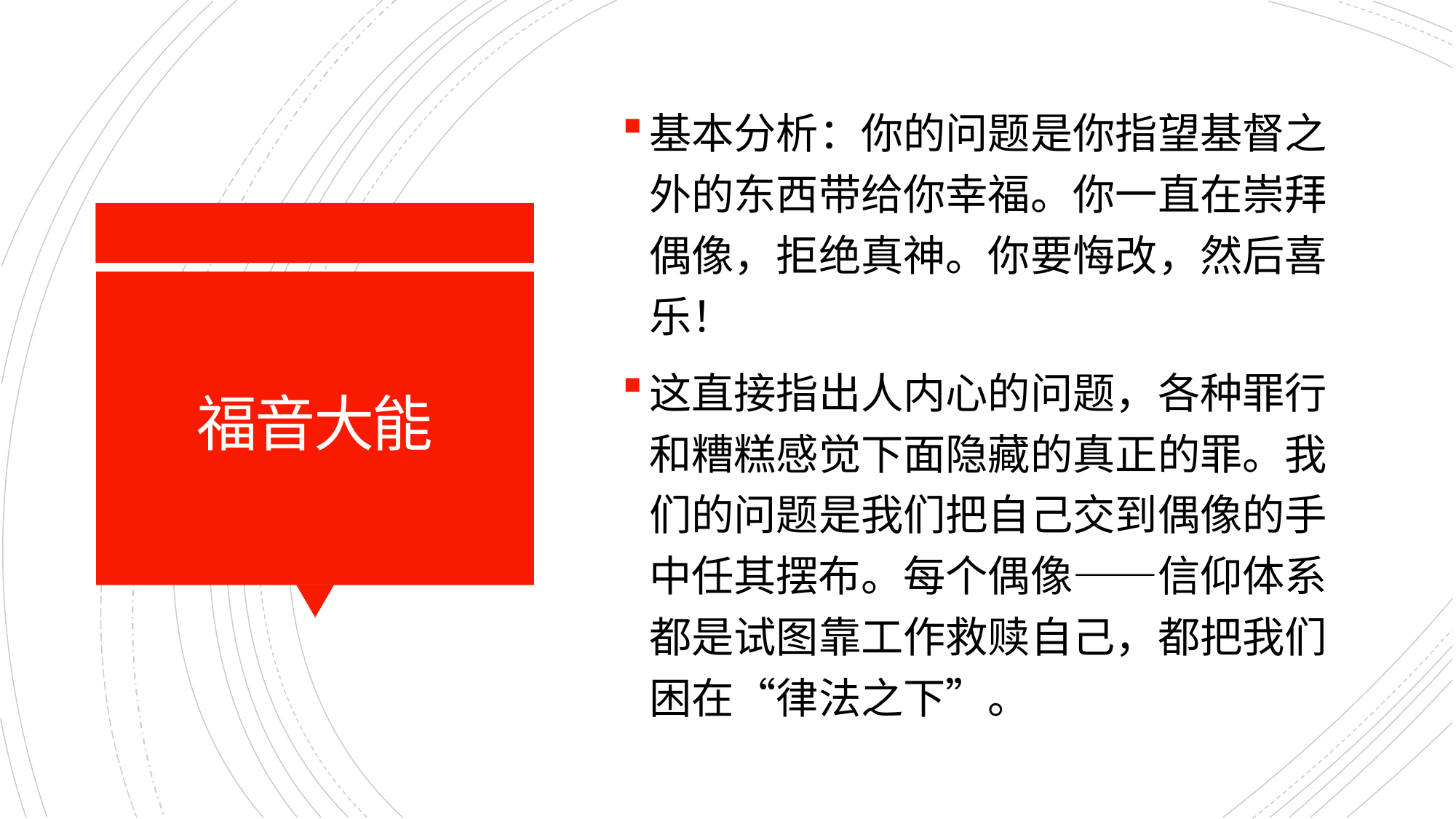

基本分析：你的问题是你指望基督之外的东西带给你幸福。你一直在崇拜偶像，拒绝真神。你要悔改，然后喜乐！
这直接指出人内心的问题，各种罪行和糟糕感觉下面隐藏的真正的罪。我们的问题是我们把自己交到偶像的手中任其摆布。每个偶像——信仰体系都是试图靠工作救赎自己，都把我们困在“律法之下”。
# 福音大能